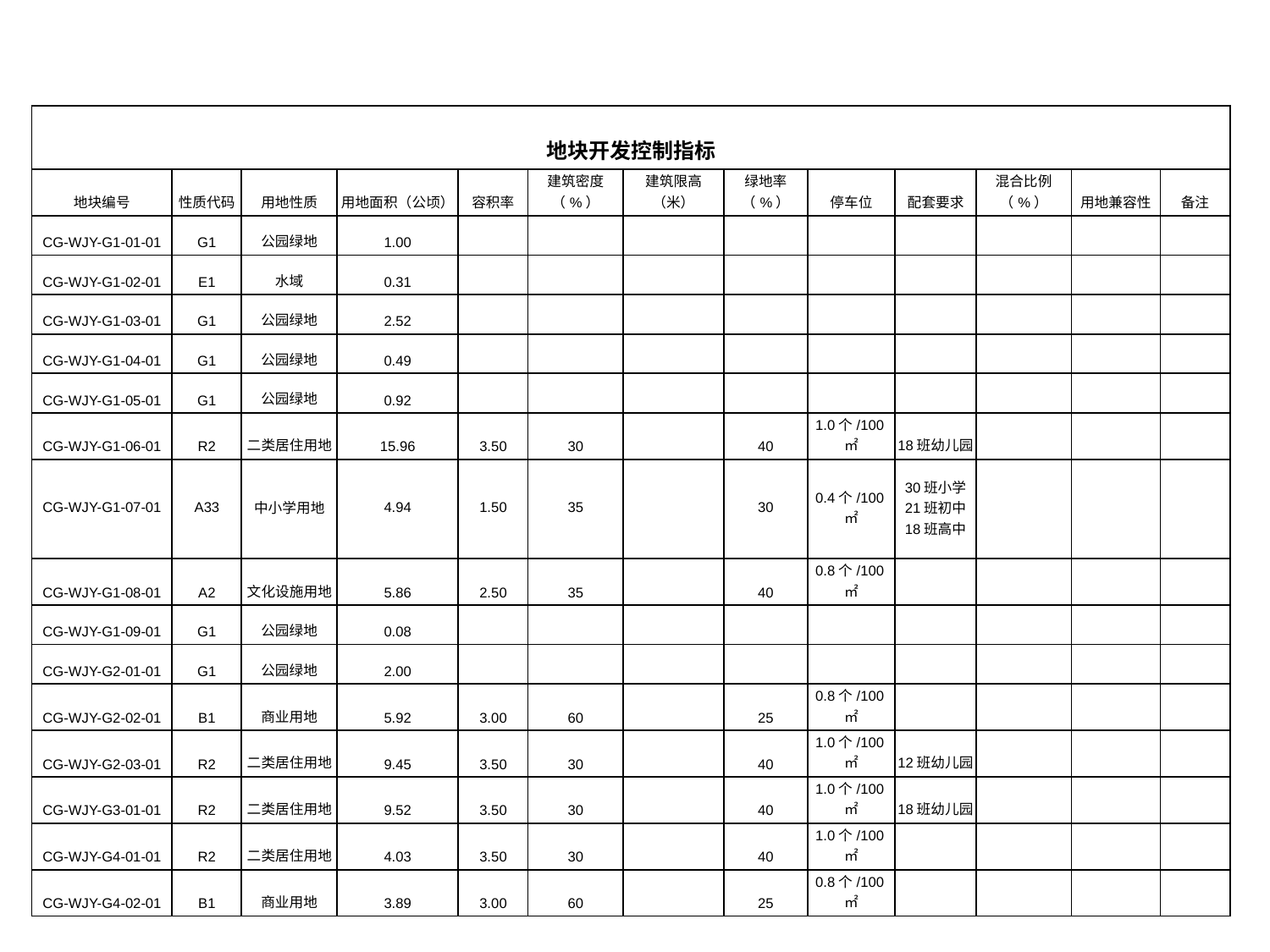

| 地块开发控制指标 |  |  |  |  |  |  |  |  |  |  |  |  |
| --- | --- | --- | --- | --- | --- | --- | --- | --- | --- | --- | --- | --- |
| 地块编号 | 性质代码 | 用地性质 | 用地面积（公顷） | 容积率 | 建筑密度（%） | 建筑限高（米） | 绿地率（%） | 停车位 | 配套要求 | 混合比例（%） | 用地兼容性 | 备注 |
| CG-WJY-G1-01-01 | G1 | 公园绿地 | 1.00 |  |  |  |  |  |  |  |  |  |
| CG-WJY-G1-02-01 | E1 | 水域 | 0.31 |  |  |  |  |  |  |  |  |  |
| CG-WJY-G1-03-01 | G1 | 公园绿地 | 2.52 |  |  |  |  |  |  |  |  |  |
| CG-WJY-G1-04-01 | G1 | 公园绿地 | 0.49 |  |  |  |  |  |  |  |  |  |
| CG-WJY-G1-05-01 | G1 | 公园绿地 | 0.92 |  |  |  |  |  |  |  |  |  |
| CG-WJY-G1-06-01 | R2 | 二类居住用地 | 15.96 | 3.50 | 30 |  | 40 | 1.0个/100㎡ | 18班幼儿园 |  |  |  |
| CG-WJY-G1-07-01 | A33 | 中小学用地 | 4.94 | 1.50 | 35 |  | 30 | 0.4个/100㎡ | 30班小学 21班初中 18班高中 |  |  |  |
| CG-WJY-G1-08-01 | A2 | 文化设施用地 | 5.86 | 2.50 | 35 |  | 40 | 0.8个/100㎡ |  |  |  |  |
| CG-WJY-G1-09-01 | G1 | 公园绿地 | 0.08 |  |  |  |  |  |  |  |  |  |
| CG-WJY-G2-01-01 | G1 | 公园绿地 | 2.00 |  |  |  |  |  |  |  |  |  |
| CG-WJY-G2-02-01 | B1 | 商业用地 | 5.92 | 3.00 | 60 |  | 25 | 0.8个/100㎡ |  |  |  |  |
| CG-WJY-G2-03-01 | R2 | 二类居住用地 | 9.45 | 3.50 | 30 |  | 40 | 1.0个/100㎡ | 12班幼儿园 |  |  |  |
| CG-WJY-G3-01-01 | R2 | 二类居住用地 | 9.52 | 3.50 | 30 |  | 40 | 1.0个/100㎡ | 18班幼儿园 |  |  |  |
| CG-WJY-G4-01-01 | R2 | 二类居住用地 | 4.03 | 3.50 | 30 |  | 40 | 1.0个/100㎡ |  |  |  |  |
| CG-WJY-G4-02-01 | B1 | 商业用地 | 3.89 | 3.00 | 60 |  | 25 | 0.8个/100㎡ |  |  |  |  |